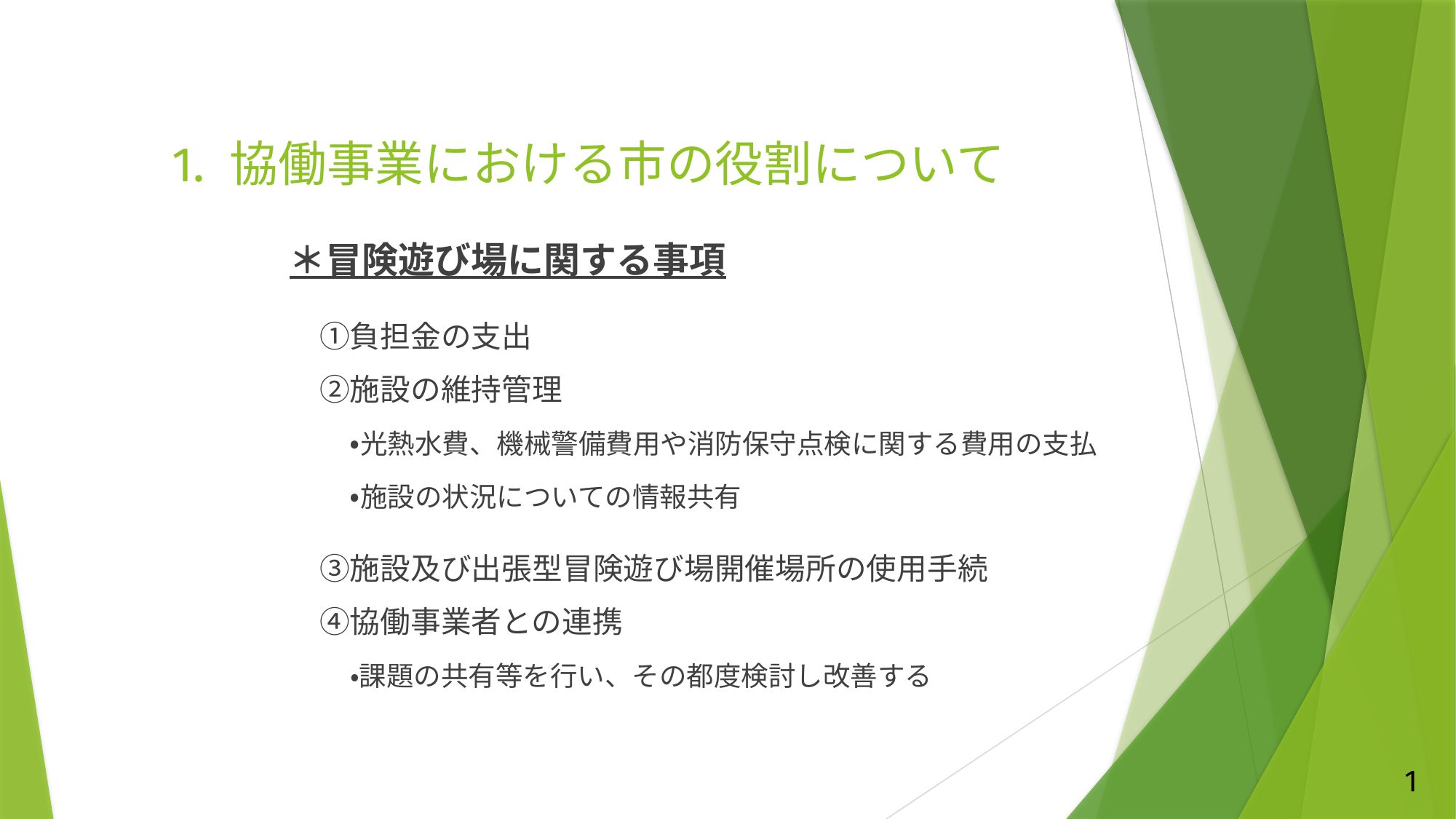

# 1. 協働事業における市の役割について

＊冒険遊び場に関する事項
　①負担金の支出
　②施設の維持管理
　　・光熱水費、機械警備費用や消防保守点検に関する費用の支払
　　・施設の状況についての情報共有
　③施設及び出張型冒険遊び場開催場所の使用手続
　④協働事業者との連携
　　・課題の共有等を行い、その都度検討し改善する

1